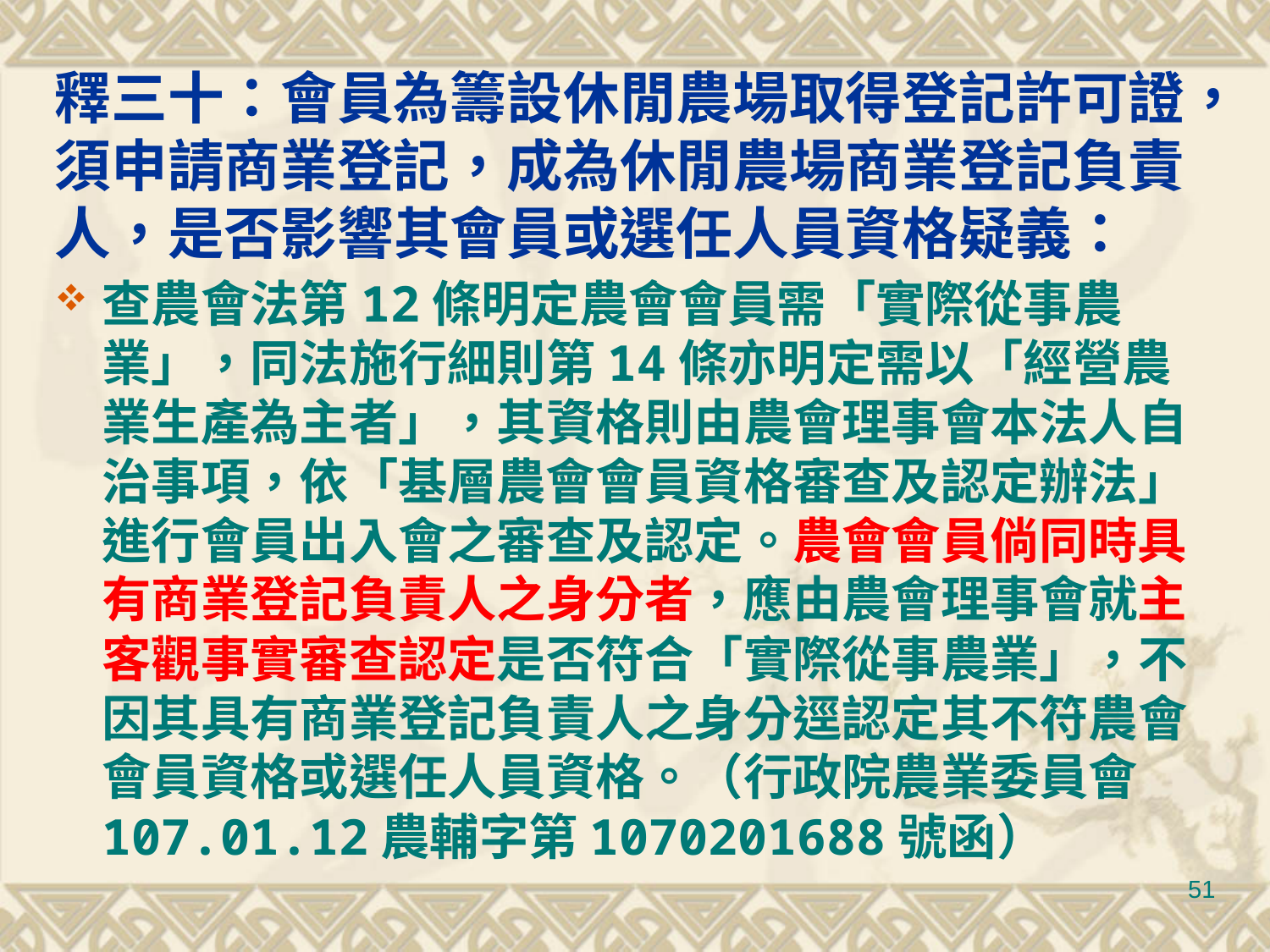

# 釋三十：會員為籌設休閒農場取得登記許可證，須申請商業登記，成為休閒農場商業登記負責人，是否影響其會員或選任人員資格疑義：
查農會法第12條明定農會會員需「實際從事農業」，同法施行細則第14條亦明定需以「經營農業生產為主者」，其資格則由農會理事會本法人自治事項，依「基層農會會員資格審查及認定辦法」進行會員出入會之審查及認定。農會會員倘同時具有商業登記負責人之身分者，應由農會理事會就主客觀事實審查認定是否符合「實際從事農業」，不因其具有商業登記負責人之身分逕認定其不符農會會員資格或選任人員資格。（行政院農業委員會107.01.12農輔字第1070201688號函）

51